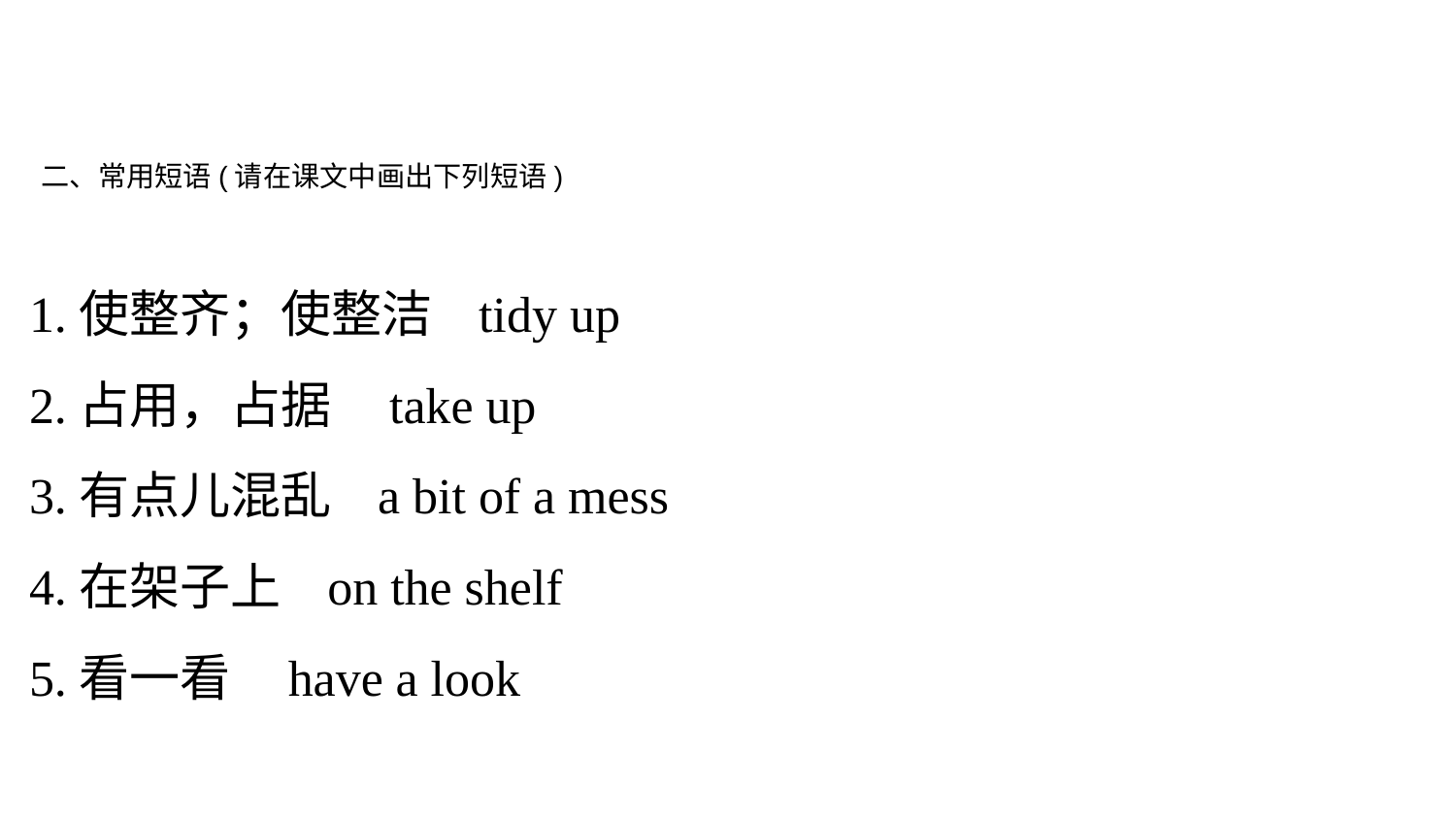

二、常用短语(请在课文中画出下列短语)
1.使整齐；使整洁   tidy up
2.占用，占据    take up
3.有点儿混乱   a bit of a mess
4.在架子上   on the shelf
5.看一看    have a look